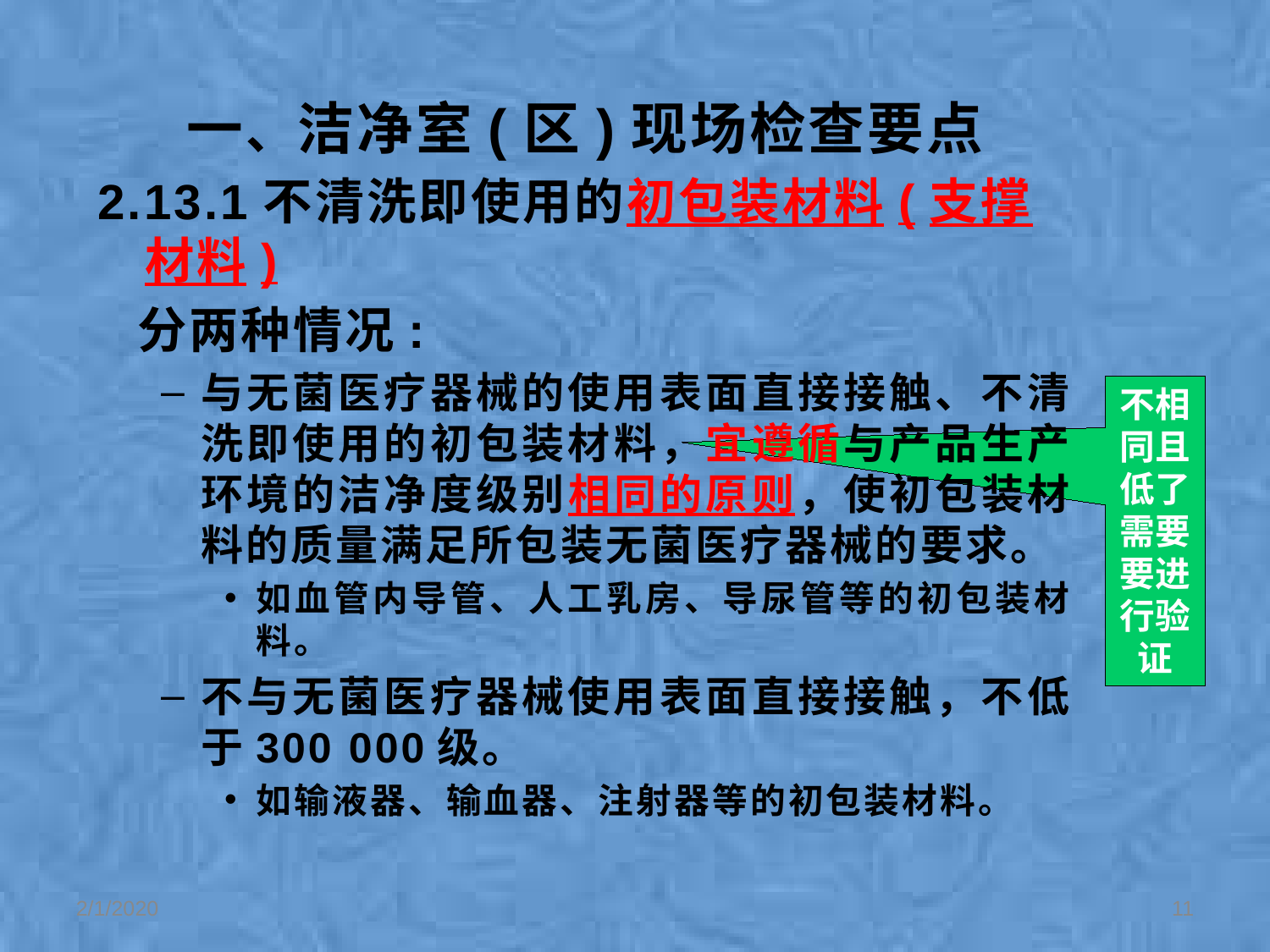

一、洁净室(区)现场检查要点
2.13.1不清洗即使用的初包装材料(支撑材料)
  分两种情况:
与无菌医疗器械的使用表面直接接触、不清洗即使用的初包装材料，宜遵循与产品生产环境的洁净度级别相同的原则，使初包装材料的质量满足所包装无菌医疗器械的要求。
如血管内导管、人工乳房、导尿管等的初包装材料。
不与无菌医疗器械使用表面直接接触，不低于300 000级。
如输液器、输血器、注射器等的初包装材料。
不相同且低了需要要进行验证
2/1/2020
11